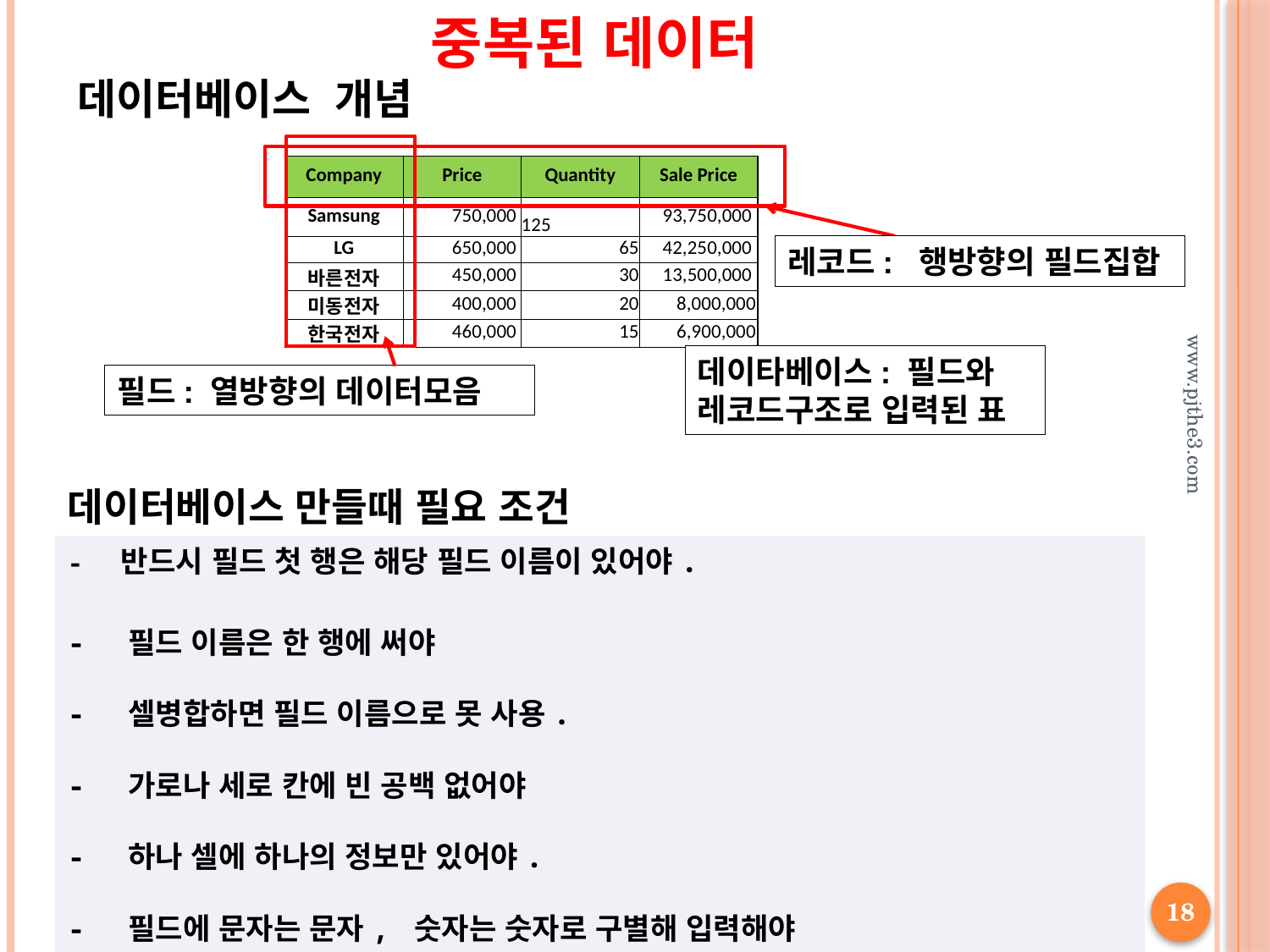

중복된 데이터
데이터베이스  개념

### Chart

| Category |
|---|

| Company | Price | Quantity | Sale Price |
| --- | --- | --- | --- |
| Samsung | 750,000 | 125 | 93,750,000 |
| LG | 650,000 | 65 | 42,250,000 |
| 바른전자 | 450,000 | 30 | 13,500,000 |
| 미동전자 | 400,000 | 20 | 8,000,000 |
| 한국전자 | 460,000 | 15 | 6,900,000 |
레코드:  행방향의 필드집합
데이타베이스: 필드와 레코드구조로 입력된 표
필드: 열방향의 데이터모음
데이터베이스 만들때 필요 조건
www.pjthe3.com
-  반드시 필드 첫 행은 해당 필드 이름이 있어야.

-  필드 이름은 한 행에 써야

-  셀병합하면 필드 이름으로 못 사용.

-  가로나 세로 칸에 빈 공백 없어야

-  하나 셀에 하나의 정보만 있어야.

-  필드에 문자는 문자, 숫자는 숫자로 구별해 입력해야

18